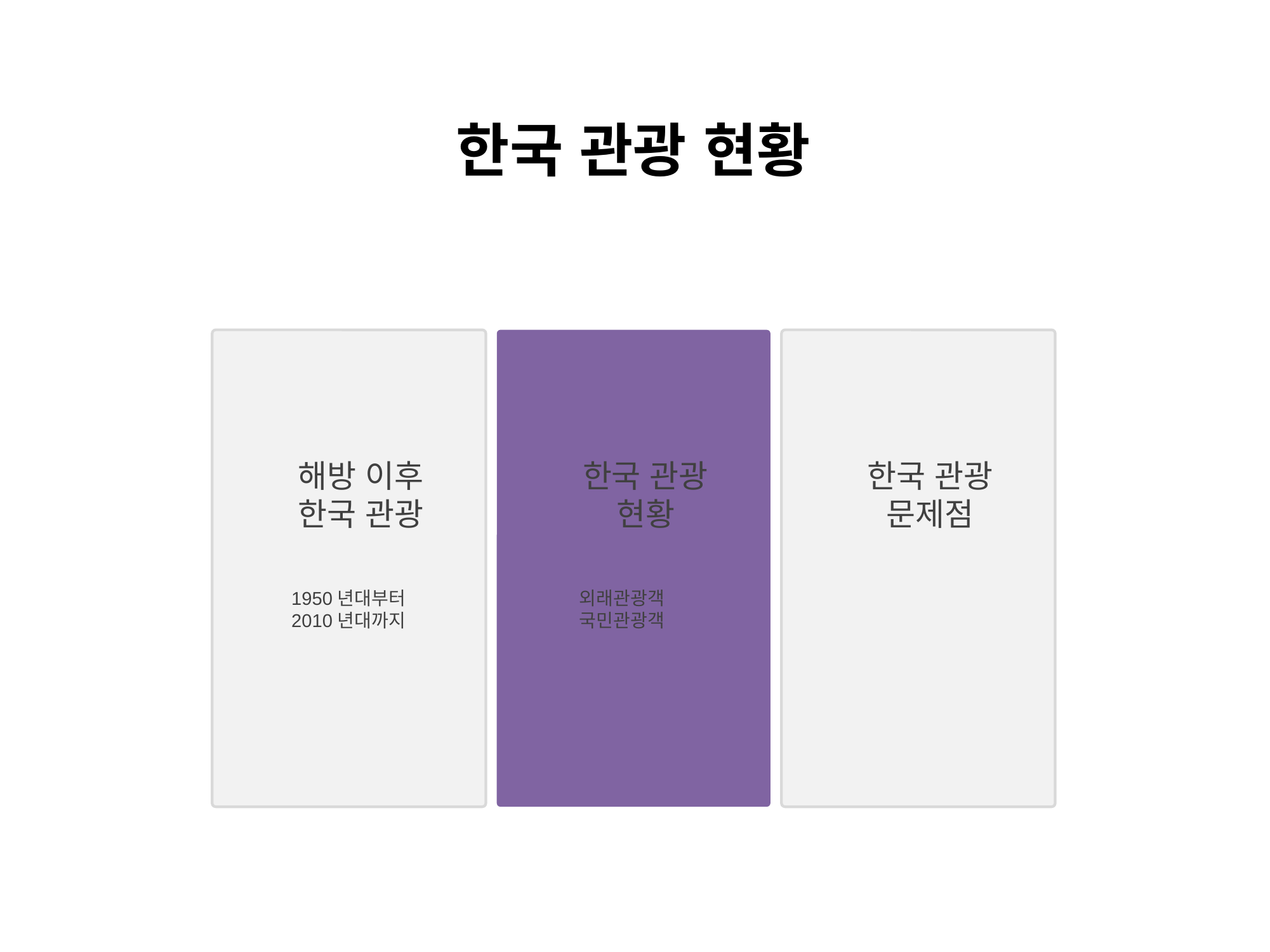

한국 관광 현황

해방 이후
한국 관광

1950년대부터
2010년대까지
한국 관광
현황

외래관광객
국민관광객
한국 관광
문제점